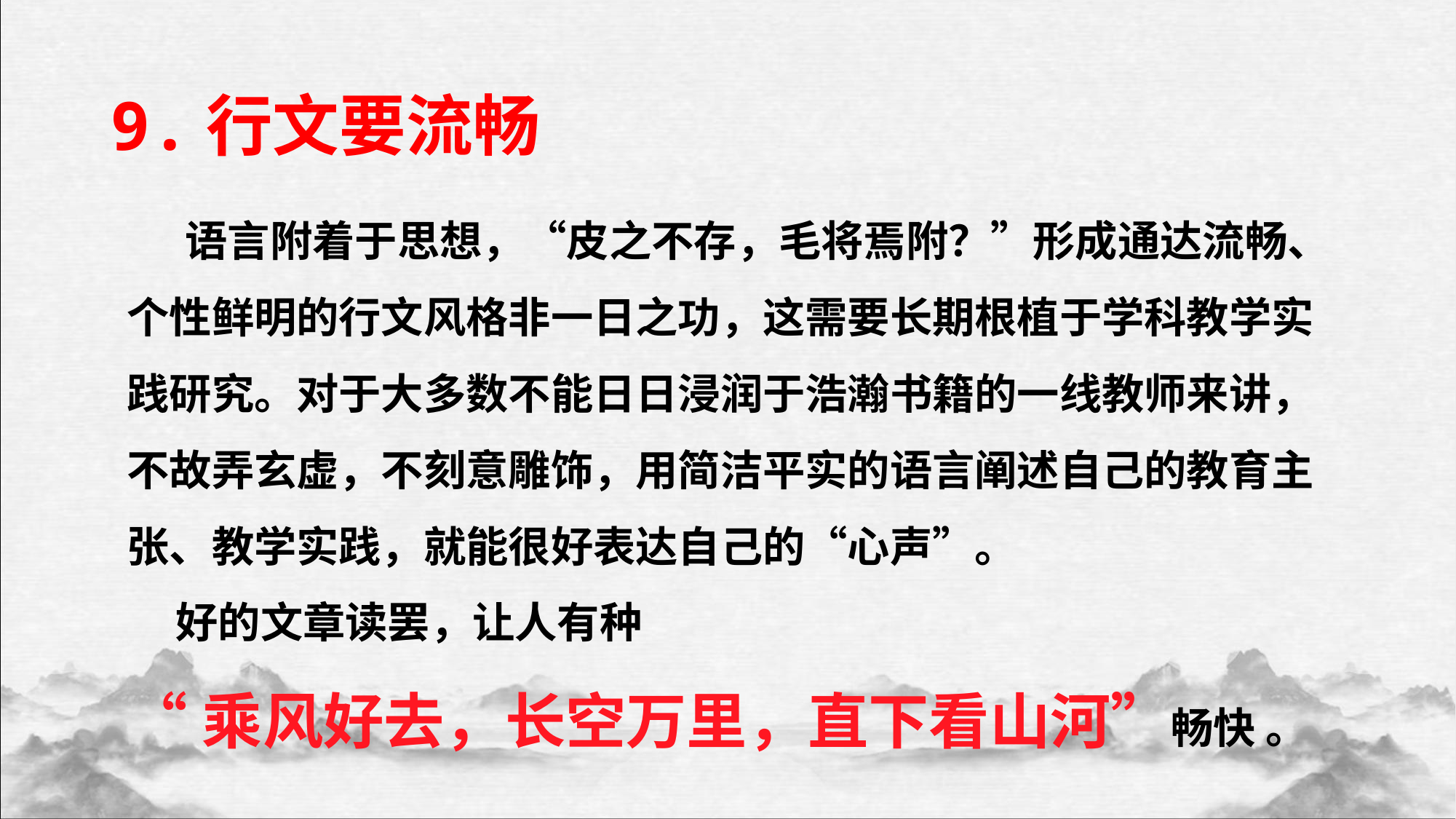

9.行文要流畅
     语言附着于思想，“皮之不存，毛将焉附？”形成通达流畅、个性鲜明的行文风格非一日之功，这需要长期根植于学科教学实践研究。对于大多数不能日日浸润于浩瀚书籍的一线教师来讲，不故弄玄虚，不刻意雕饰，用简洁平实的语言阐述自己的教育主张、教学实践，就能很好表达自己的“心声”。
    好的文章读罢，让人有种
“乘风好去，长空万里，直下看山河”畅快 。